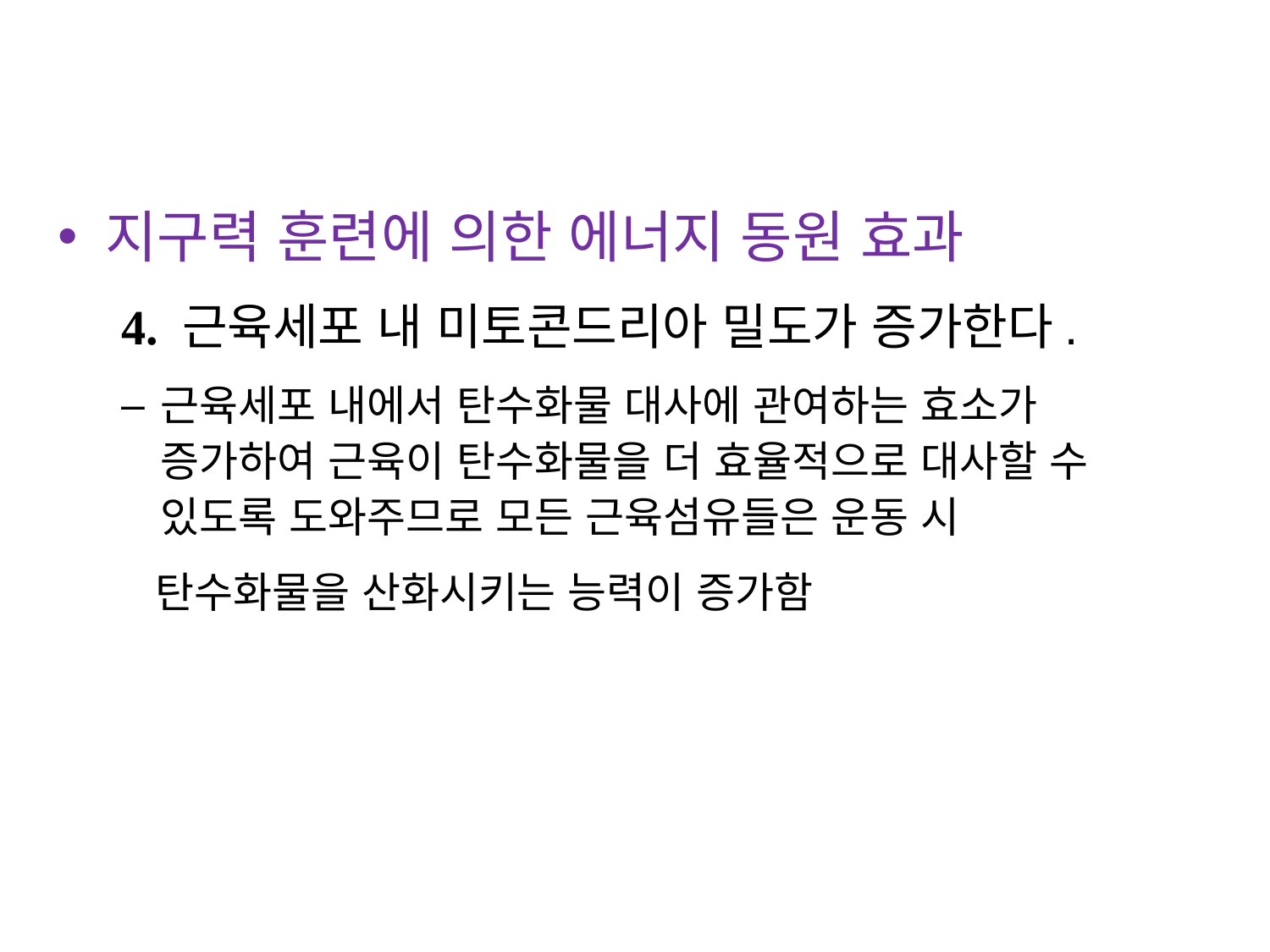

지구력 훈련에 의한 에너지 동원 효과
4. 근육세포 내 미토콘드리아 밀도가 증가한다.
근육세포 내에서 탄수화물 대사에 관여하는 효소가 증가하여 근육이 탄수화물을 더 효율적으로 대사할 수 있도록 도와주므로 모든 근육섬유들은 운동 시
  탄수화물을 산화시키는 능력이 증가함